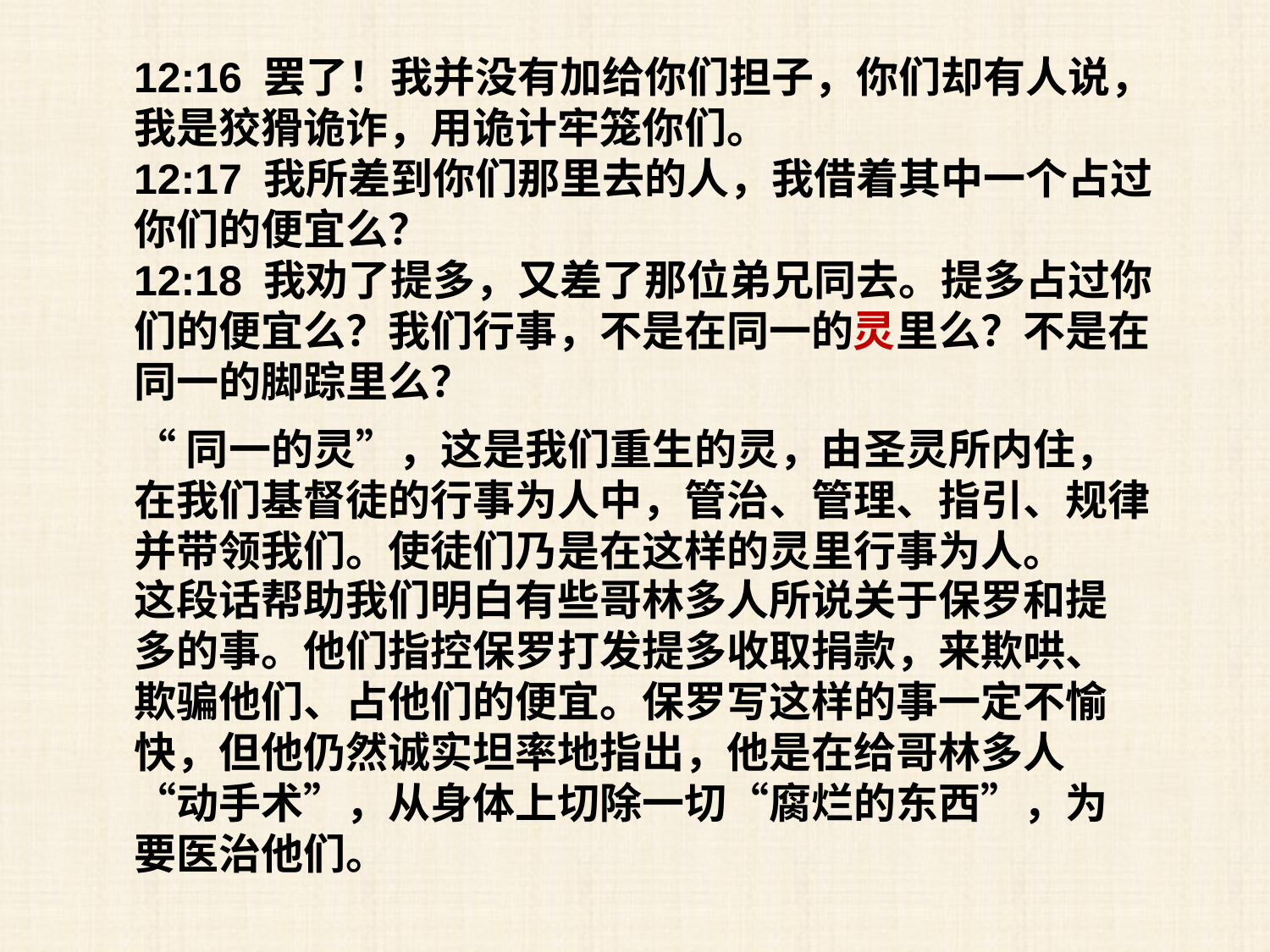

12:16 罢了！我并没有加给你们担子，你们却有人说，我是狡猾诡诈，用诡计牢笼你们。
12:17 我所差到你们那里去的人，我借着其中一个占过你们的便宜么？
12:18 我劝了提多，又差了那位弟兄同去。提多占过你们的便宜么？我们行事，不是在同一的灵里么？不是在同一的脚踪里么？
“同一的灵”，这是我们重生的灵，由圣灵所内住，在我们基督徒的行事为人中，管治、管理、指引、规律并带领我们。使徒们乃是在这样的灵里行事为人。
这段话帮助我们明白有些哥林多人所说关于保罗和提多的事。他们指控保罗打发提多收取捐款，来欺哄、欺骗他们、占他们的便宜。保罗写这样的事一定不愉快，但他仍然诚实坦率地指出，他是在给哥林多人“动手术”，从身体上切除一切“腐烂的东西”，为要医治他们。